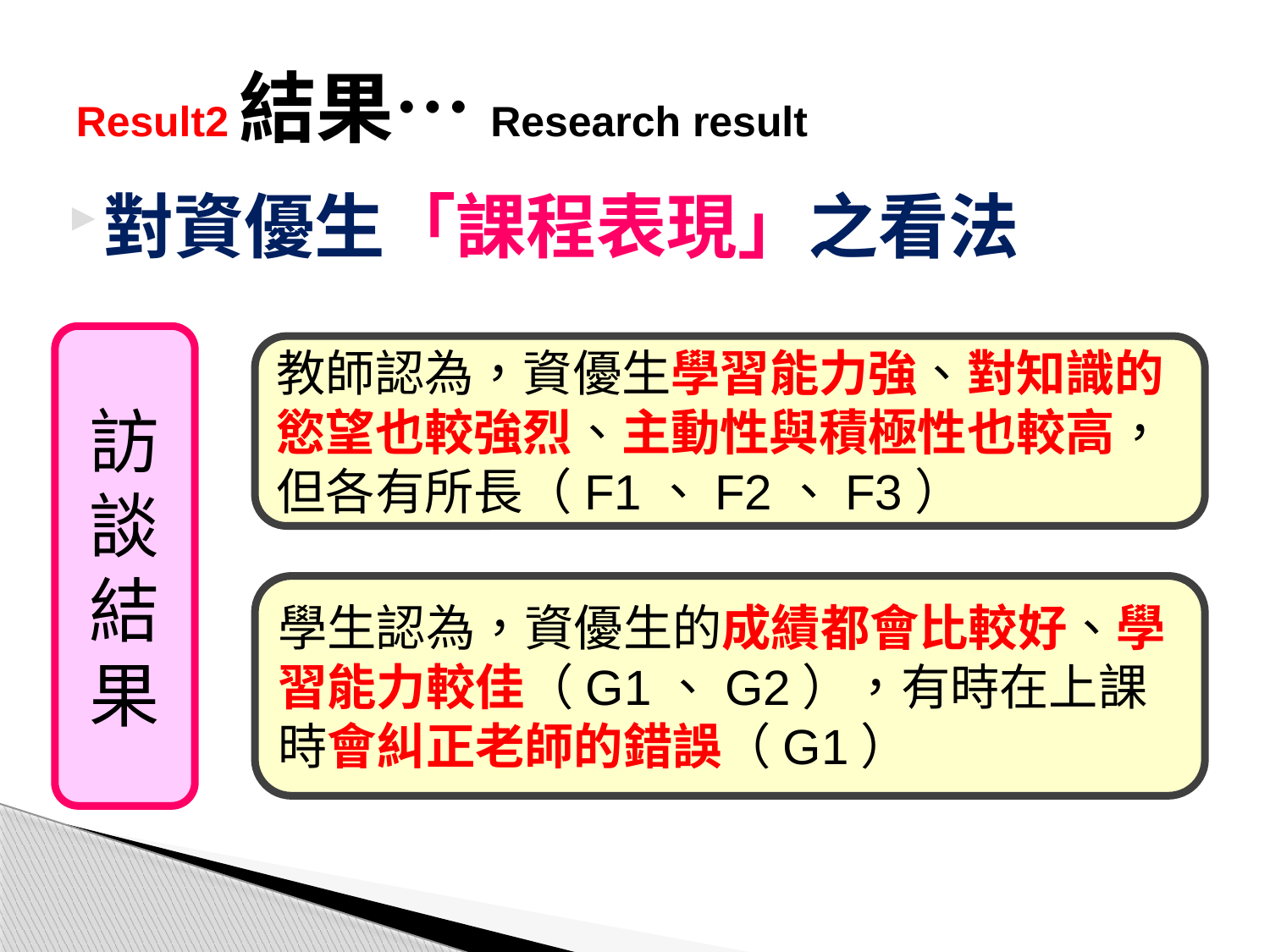

# Result2結果…Research result
對資優生「課程表現」之看法
訪談結果
教師認為，資優生學習能力強、對知識的慾望也較強烈、主動性與積極性也較高，但各有所長（F1、F2、F3）
學生認為，資優生的成績都會比較好、學習能力較佳（G1、G2），有時在上課時會糾正老師的錯誤（G1）